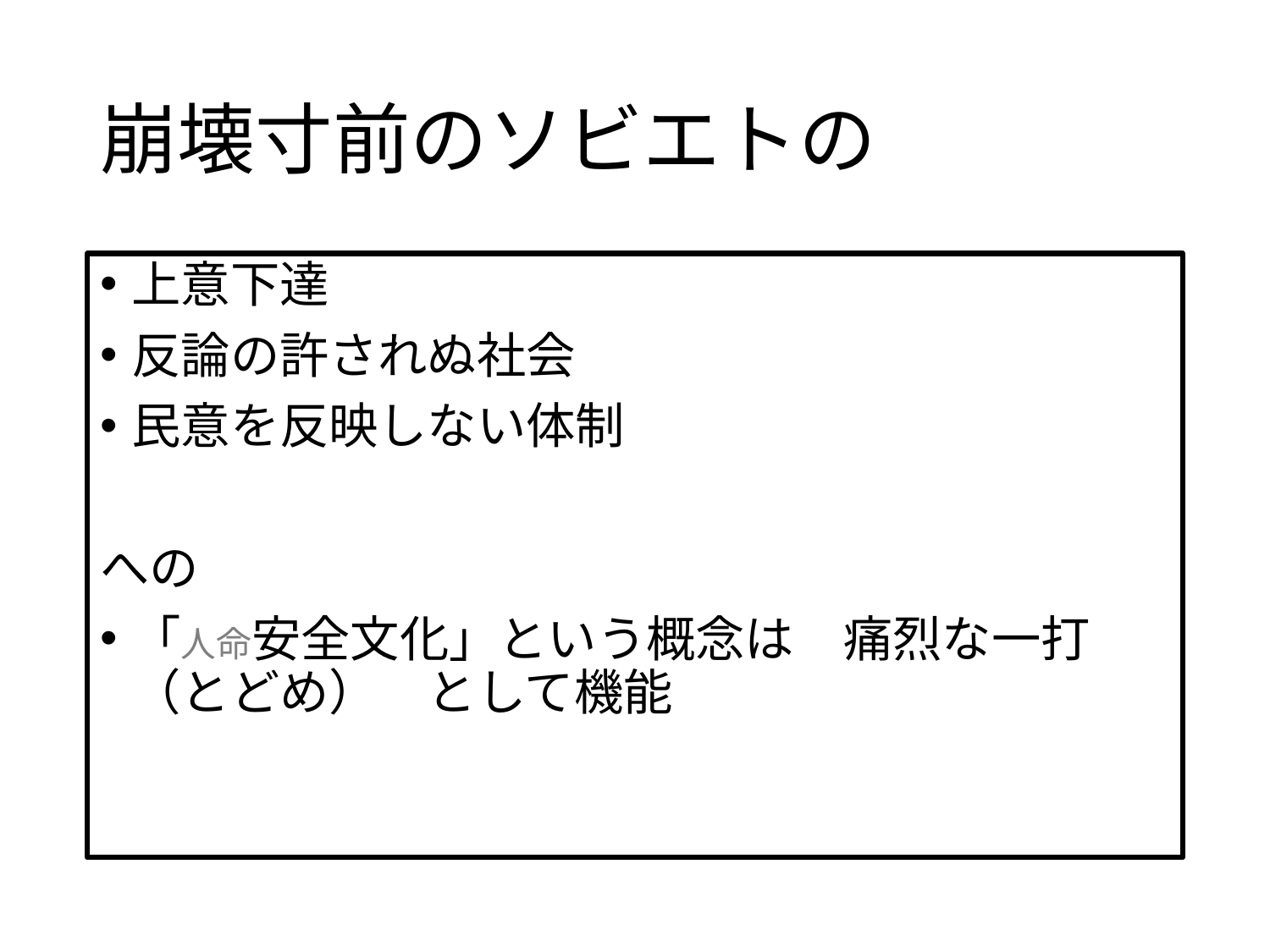

# 崩壊寸前のソビエトの
上意下達
反論の許されぬ社会
民意を反映しない体制

への
「人命安全文化」という概念は　痛烈な一打（とどめ）　として機能